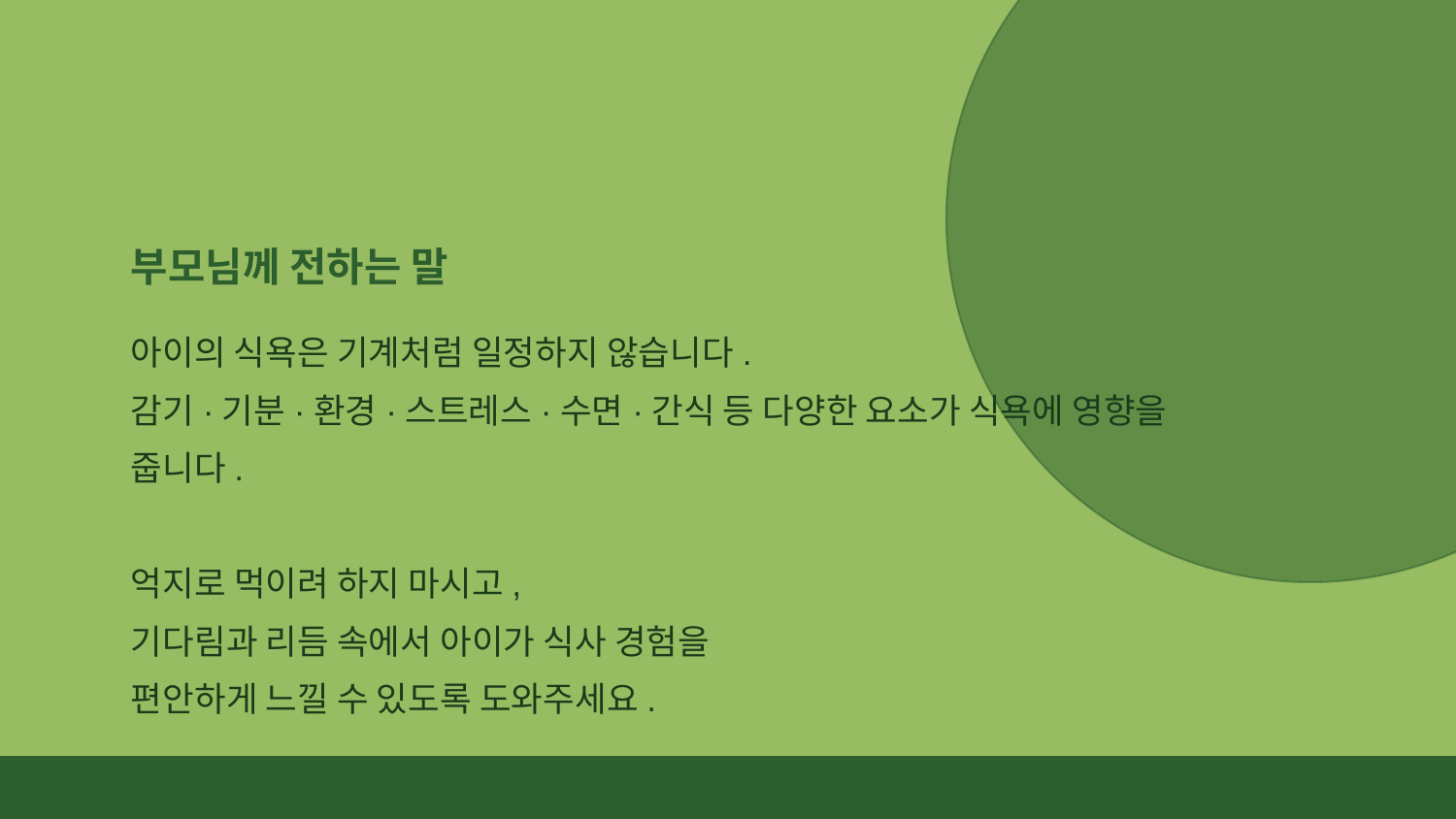

부모님께 전하는 말
아이의 식욕은 기계처럼 일정하지 않습니다.
감기·기분·환경·스트레스·수면·간식 등 다양한 요소가 식욕에 영향을 줍니다.

억지로 먹이려 하지 마시고,
기다림과 리듬 속에서 아이가 식사 경험을
편안하게 느낄 수 있도록 도와주세요.